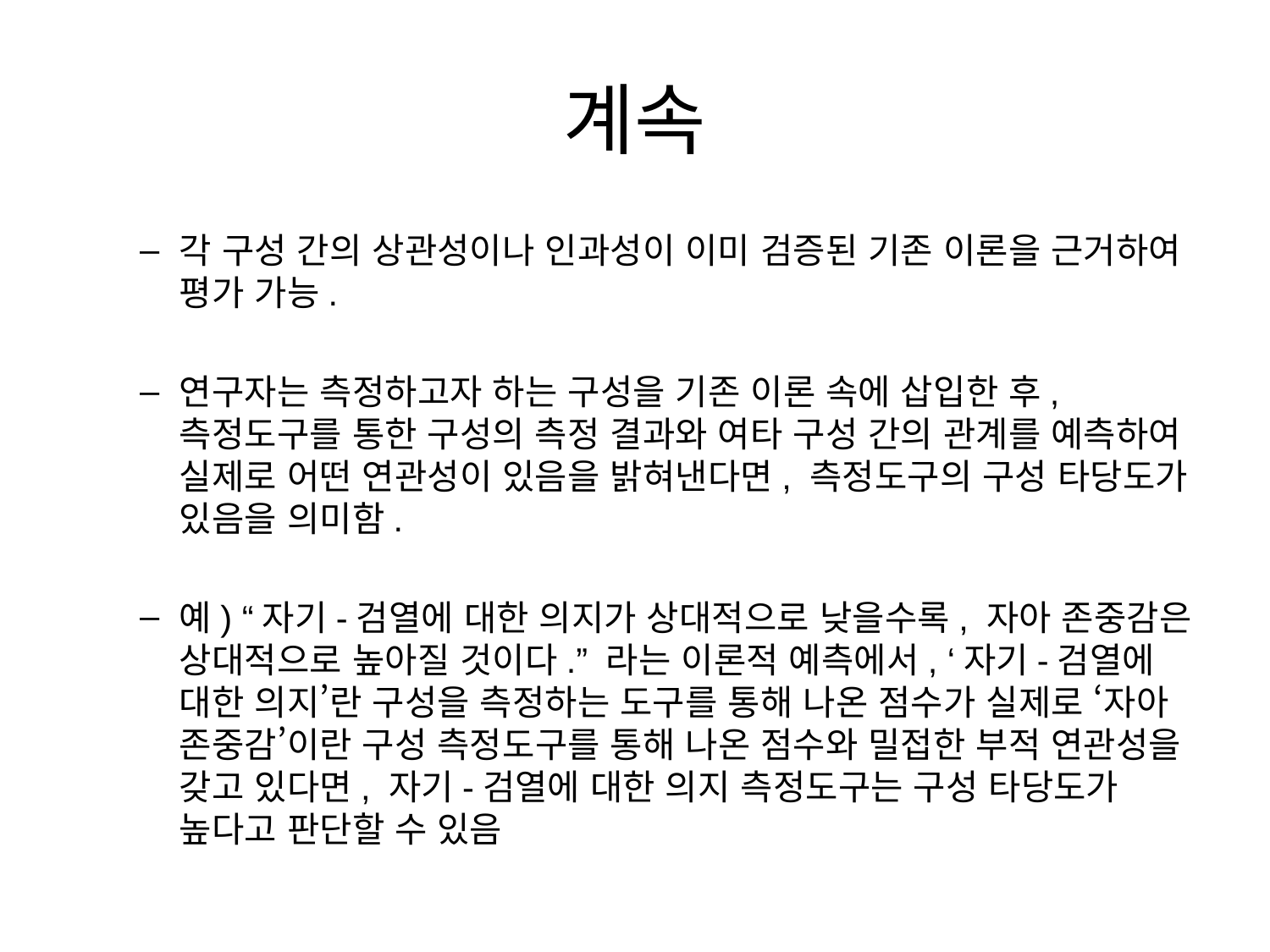

# 계속
각 구성 간의 상관성이나 인과성이 이미 검증된 기존 이론을 근거하여 평가 가능.

연구자는 측정하고자 하는 구성을 기존 이론 속에 삽입한 후, 측정도구를 통한 구성의 측정 결과와 여타 구성 간의 관계를 예측하여 실제로 어떤 연관성이 있음을 밝혀낸다면, 측정도구의 구성 타당도가 있음을 의미함.

예) “자기-검열에 대한 의지가 상대적으로 낮을수록, 자아 존중감은 상대적으로 높아질 것이다.” 라는 이론적 예측에서, ‘자기-검열에 대한 의지’란 구성을 측정하는 도구를 통해 나온 점수가 실제로 ‘자아 존중감’이란 구성 측정도구를 통해 나온 점수와 밀접한 부적 연관성을 갖고 있다면, 자기-검열에 대한 의지 측정도구는 구성 타당도가 높다고 판단할 수 있음